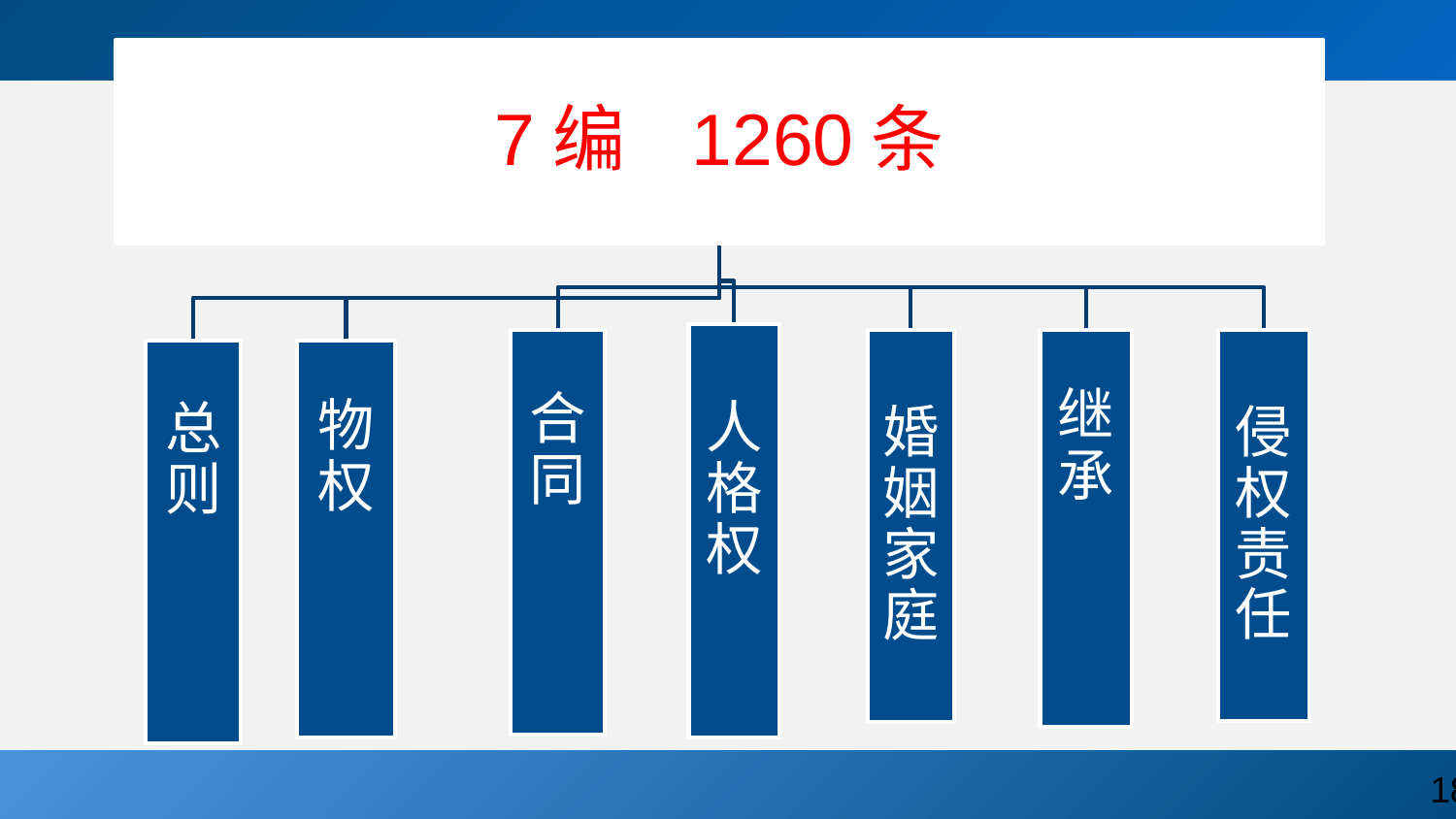

7编   1260条
总则

物权

合同

人格权

婚姻家庭
继承

侵权责任
18